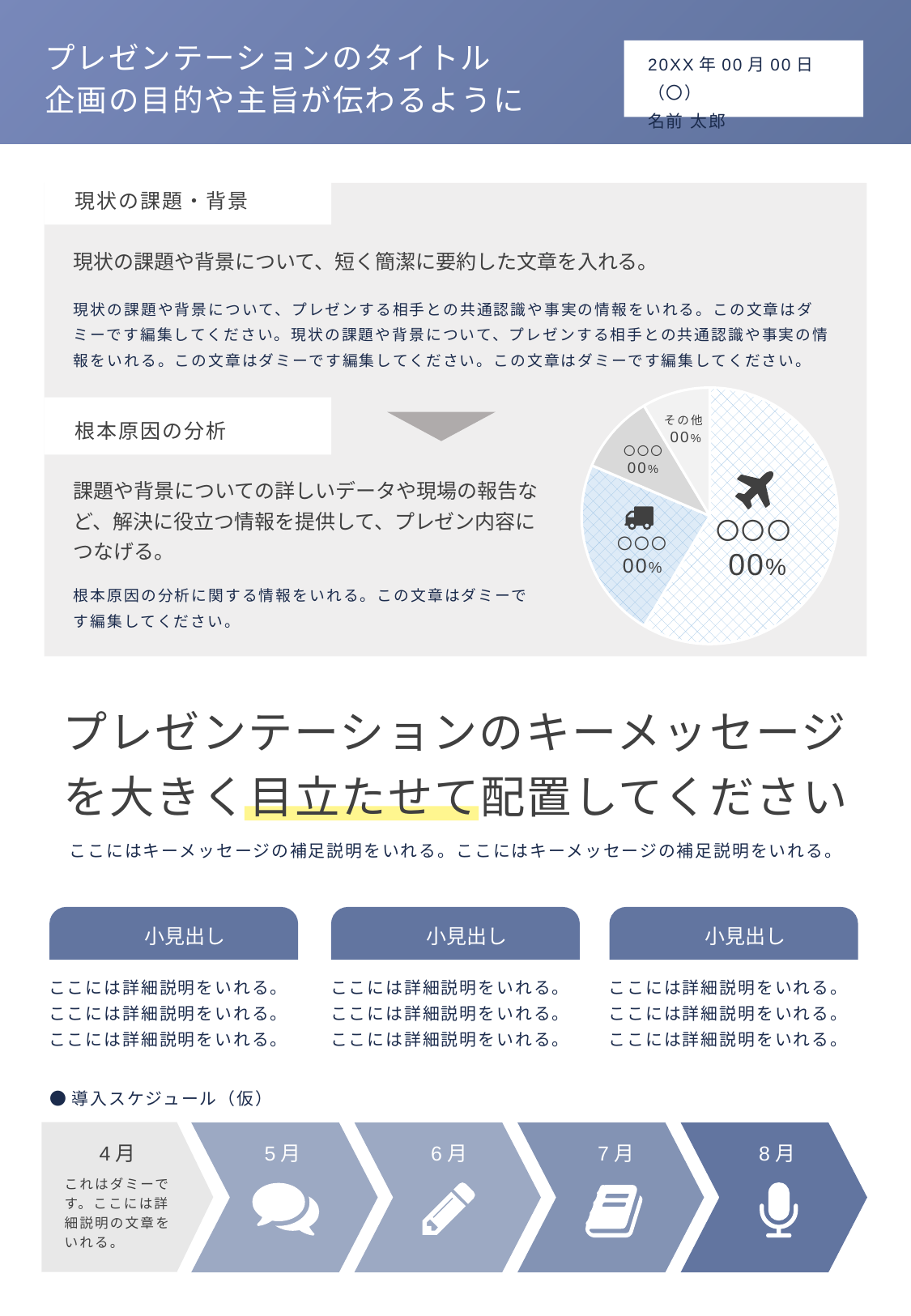

プレゼンテーションのタイトル
企画の目的や主旨が伝わるように
20XX年00月00日（〇）
名前 太郎

現状の課題・背景

現状の課題や背景について、短く簡潔に要約した文章を入れる。
現状の課題や背景について、プレゼンする相手との共通認識や事実の情報をいれる。この文章はダミーです編集してください。現状の課題や背景について、プレゼンする相手との共通認識や事実の情報をいれる。この文章はダミーです編集してください。この文章はダミーです編集してください。

### Chart

| Category | 売上高 |
|---|---|
| 第一四半期 | 8.2 |
| 第二四半期 | 3.2 |
| 第三四半期 | 1.4 |
| 第四四半期 | 1.2 |
根本原因の分析

その他00%
〇〇〇
00%
課題や背景についての詳しいデータや現場の報告など、解決に役立つ情報を提供して、プレゼン内容につなげる。

〇〇〇00%
〇〇〇
00%
根本原因の分析に関する情報をいれる。この文章はダミーです編集してください。
プレゼンテーションのキーメッセージを大きく目立たせて配置してください

ここにはキーメッセージの補足説明をいれる。ここにはキーメッセージの補足説明をいれる。

小見出し
小見出し
小見出し
ここには詳細説明をいれる。ここには詳細説明をいれる。ここには詳細説明をいれる。
ここには詳細説明をいれる。ここには詳細説明をいれる。ここには詳細説明をいれる。
ここには詳細説明をいれる。ここには詳細説明をいれる。ここには詳細説明をいれる。
●導入スケジュール（仮）

4月
5月
6月
7月
8月
これはダミーです。ここには詳細説明の文章をいれる。